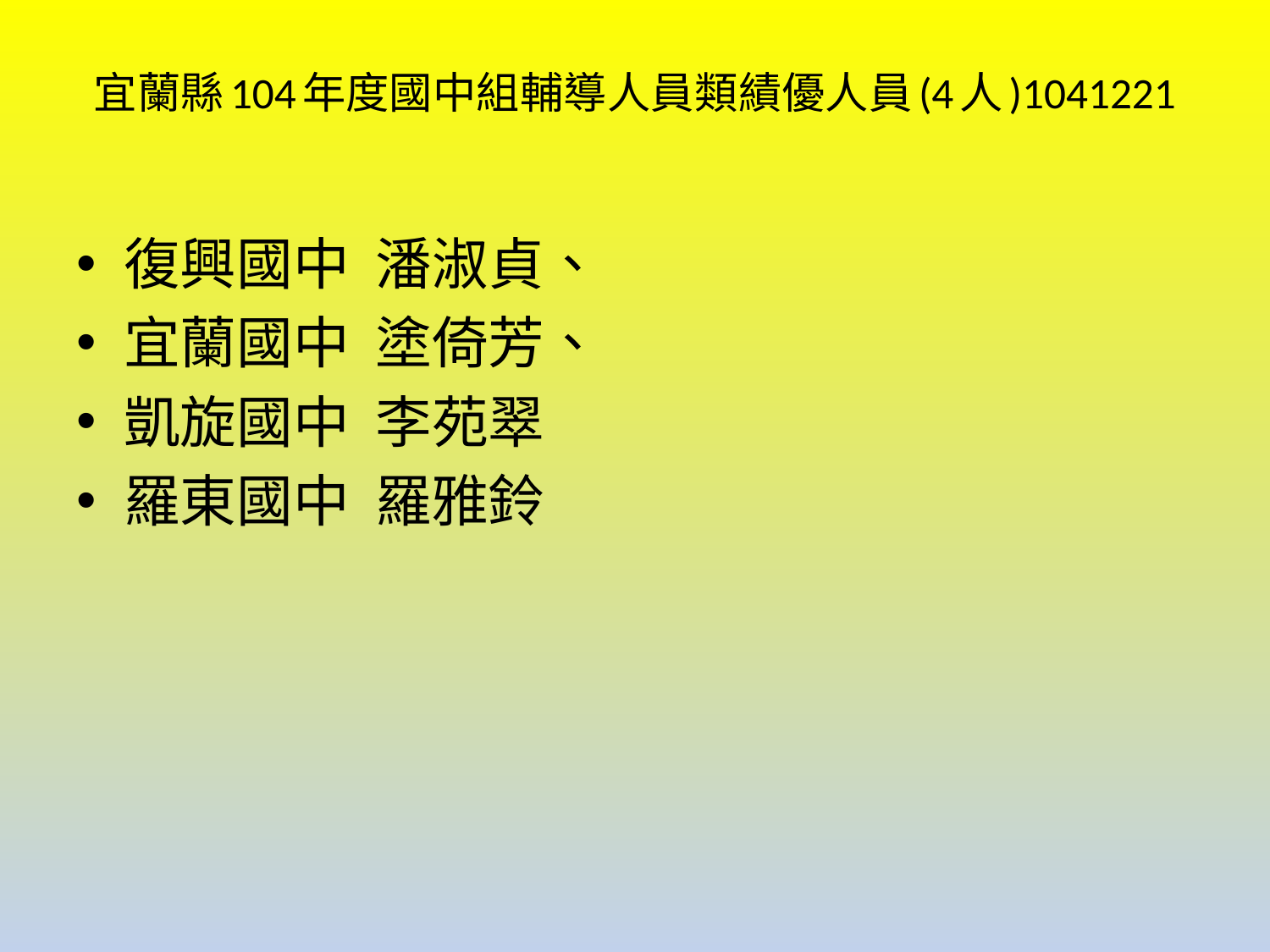

# 宜蘭縣104年度國中組輔導人員類績優人員(4人)1041221
復興國中  潘淑貞、
宜蘭國中  塗倚芳、
凱旋國中  李苑翠
羅東國中  羅雅鈴